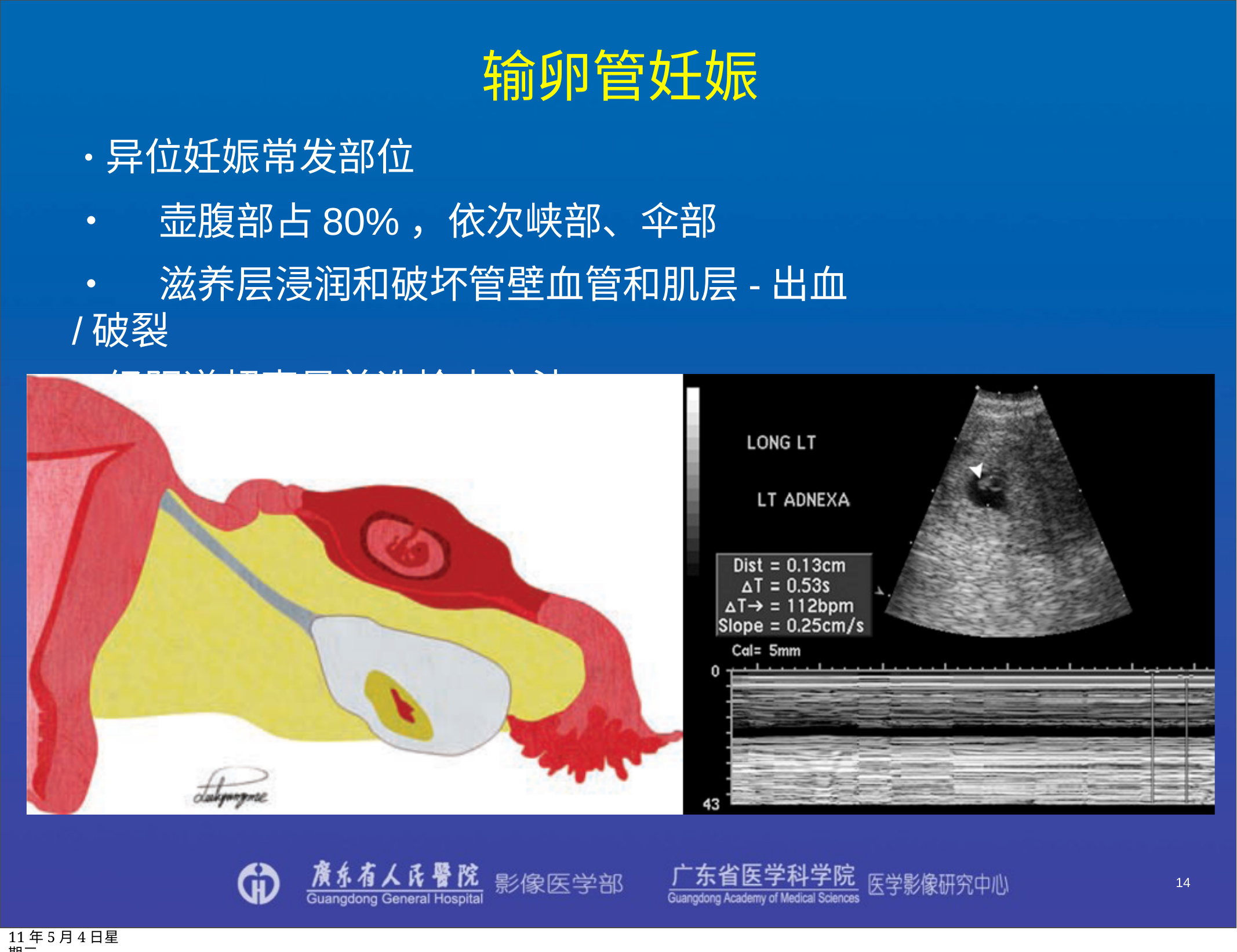

# 输卵管妊娠
•	异位妊娠常发部位
•	壶腹部占80%，依次峡部、伞部
•	滋养层浸润和破坏管壁血管和肌层-出血/破裂
•	经阴道超声是首选检查方法

14
11年5月4日星期三